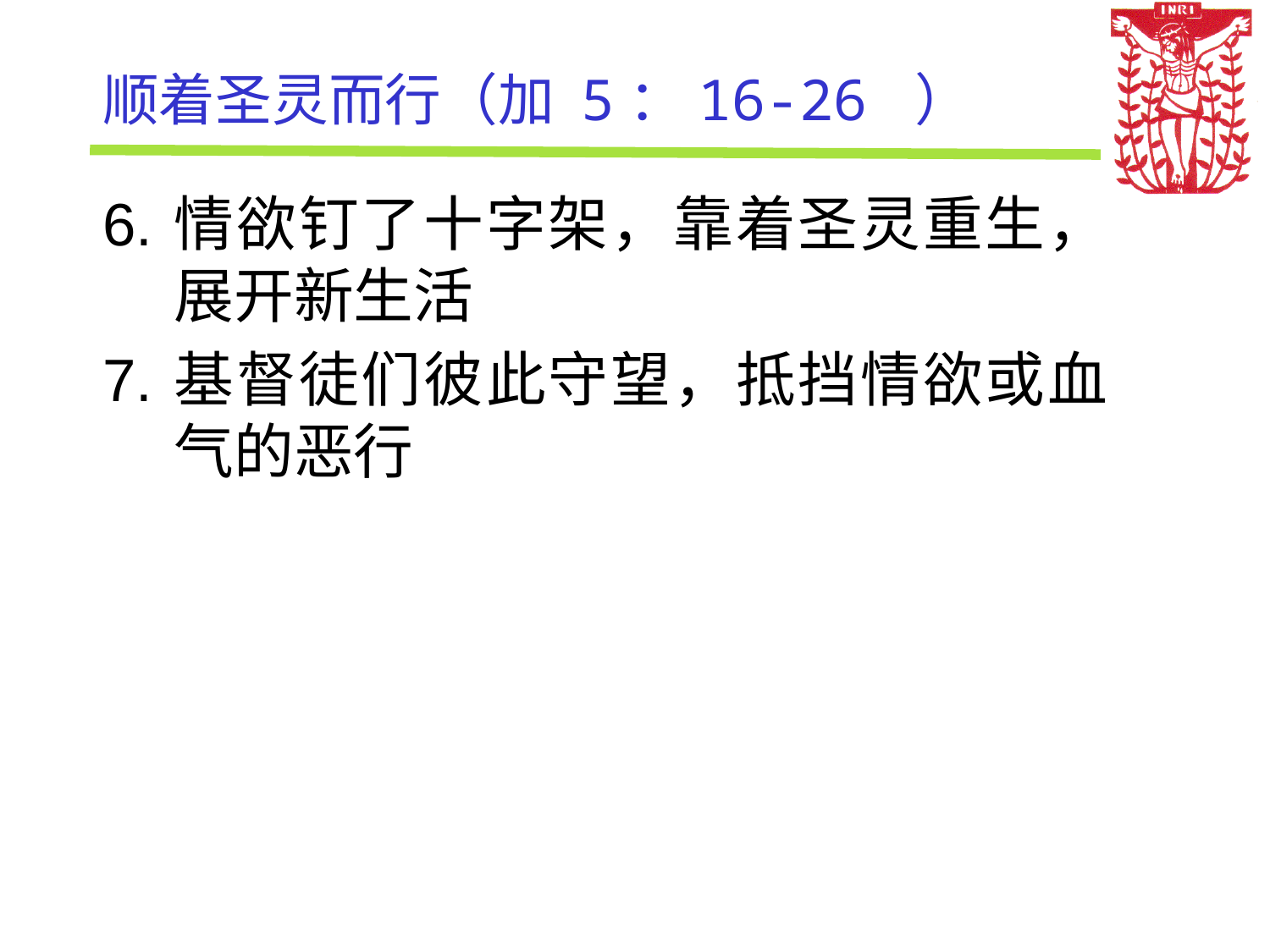

# 顺着圣灵而行（加 5：16-26 ）
情欲钉了十字架，靠着圣灵重生，展开新生活
基督徒们彼此守望，抵挡情欲或血气的恶行